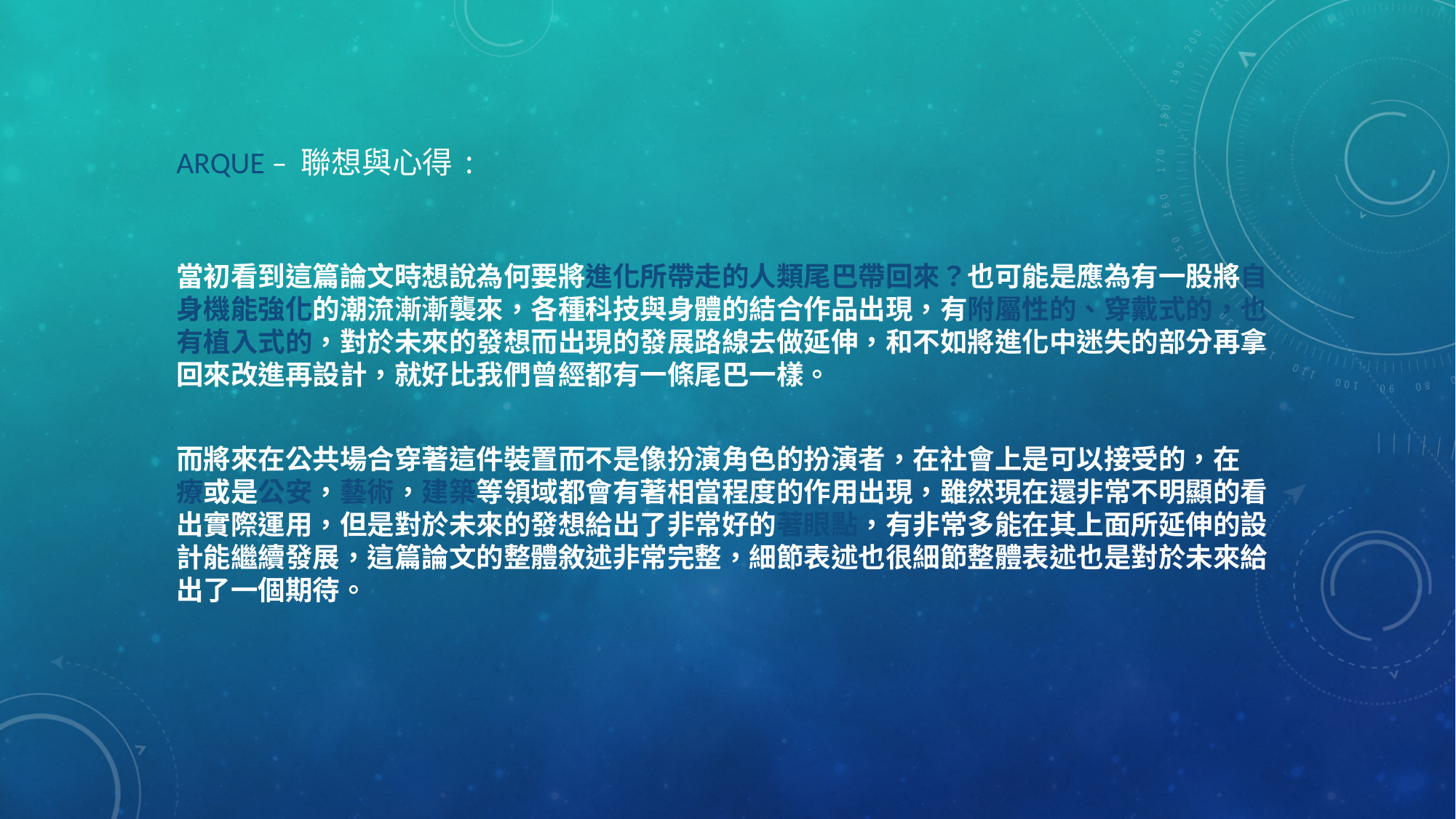

ARQUE – 聯想與心得:
當初看到這篇論文時想說為何要將進化所帶走的人類尾巴帶回來？也可能是應為有一股將自身機能強化的潮流漸漸襲來，各種科技與身體的結合作品出現，有附屬性的、穿戴式的，也有植入式的，對於未來的發想而出現的發展路線去做延伸，和不如將進化中迷失的部分再拿回來改進再設計，就好比我們曾經都有一條尾巴一樣。
而將來在公共場合穿著這件裝置而不是像扮演角色的扮演者，在社會上是可以接受的，在醫療或是公安，藝術，建築等領域都會有著相當程度的作用出現，雖然現在還非常不明顯的看出實際運用，但是對於未來的發想給出了非常好的著眼點，有非常多能在其上面所延伸的設計能繼續發展，這篇論文的整體敘述非常完整，細節表述也很細節整體表述也是對於未來給出了一個期待。